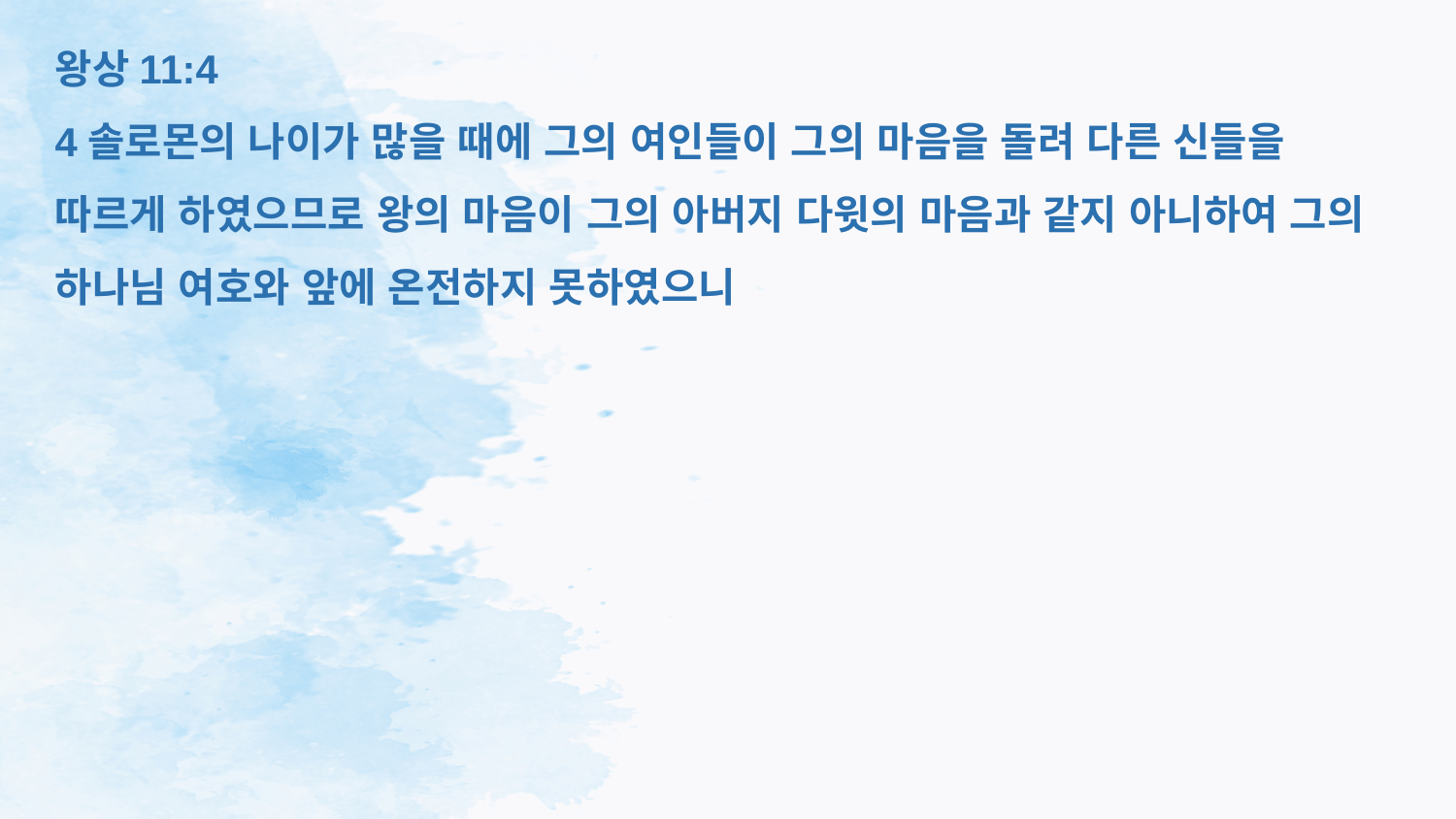

왕상11:4
4솔로몬의 나이가 많을 때에 그의 여인들이 그의 마음을 돌려 다른 신들을 따르게 하였으므로 왕의 마음이 그의 아버지 다윗의 마음과 같지 아니하여 그의 하나님 여호와 앞에 온전하지 못하였으니